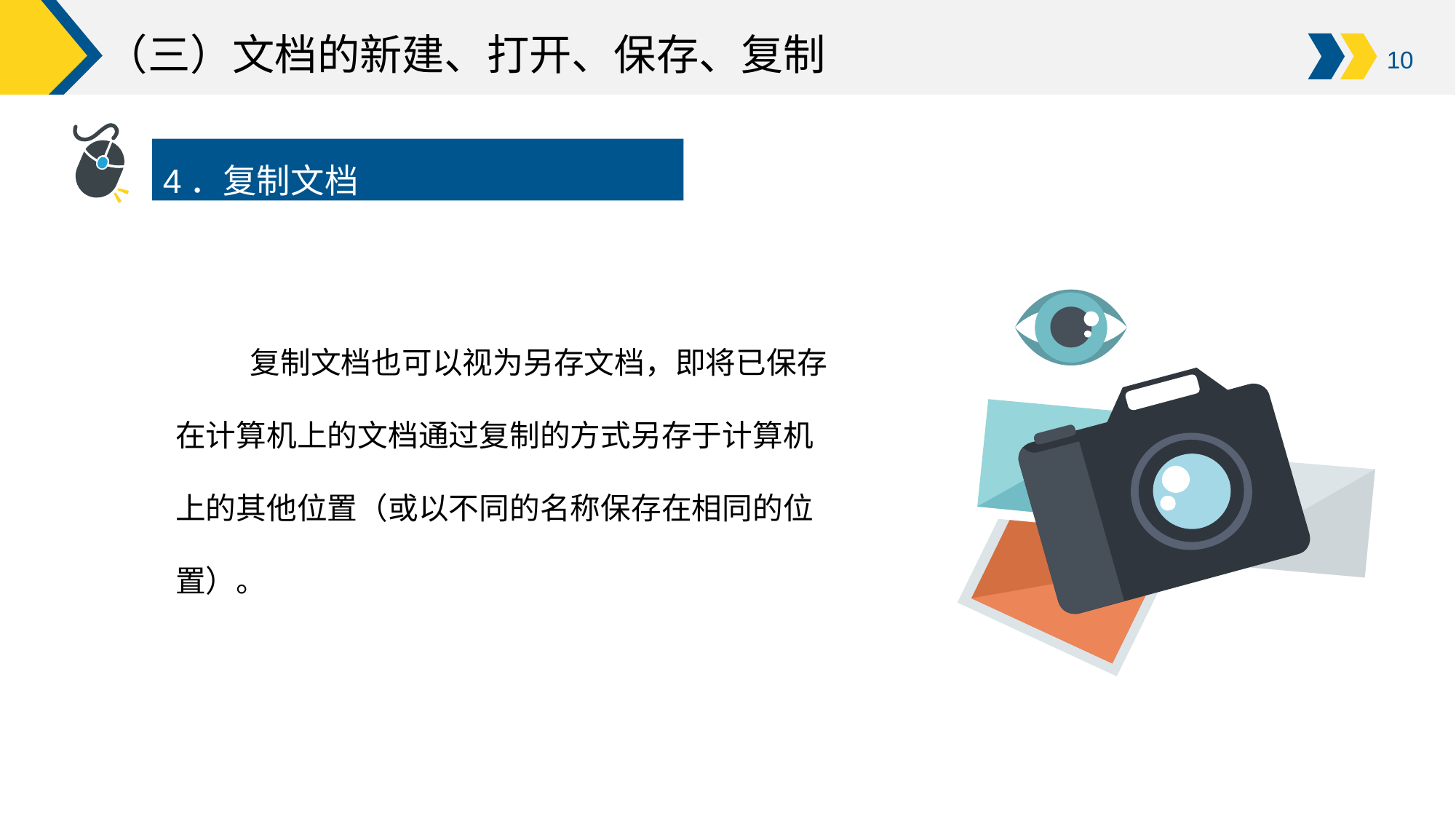

# （三）文档的新建、打开、保存、复制

4．复制文档

复制文档也可以视为另存文档，即将已保存在计算机上的文档通过复制的方式另存于计算机上的其他位置（或以不同的名称保存在相同的位置）。